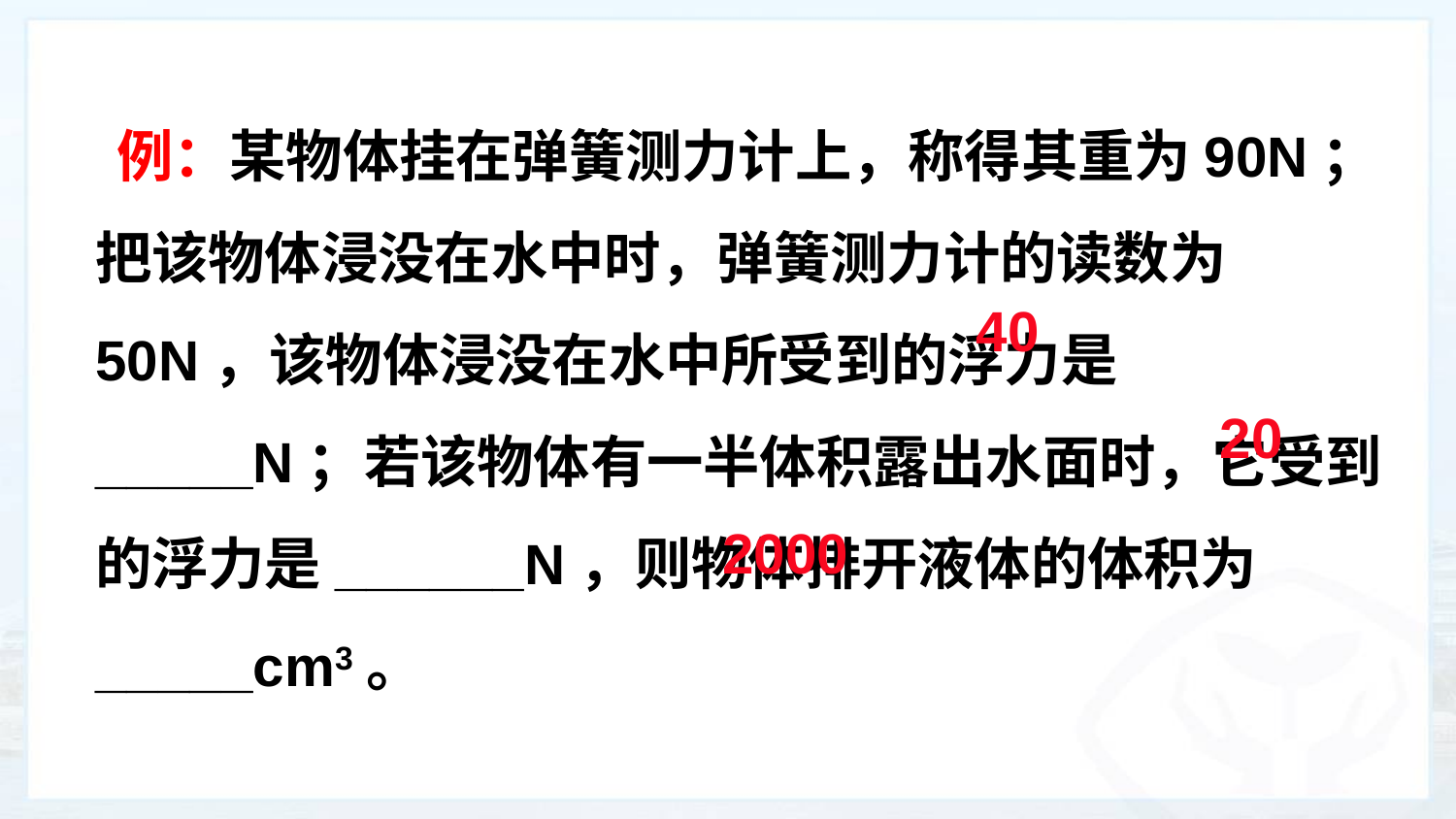

例：某物体挂在弹簧测力计上，称得其重为90N；把该物体浸没在水中时，弹簧测力计的读数为50N，该物体浸没在水中所受到的浮力是_____N；若该物体有一半体积露出水面时，它受到的浮力是______N，则物体排开液体的体积为_____cm3。
40
20
2000